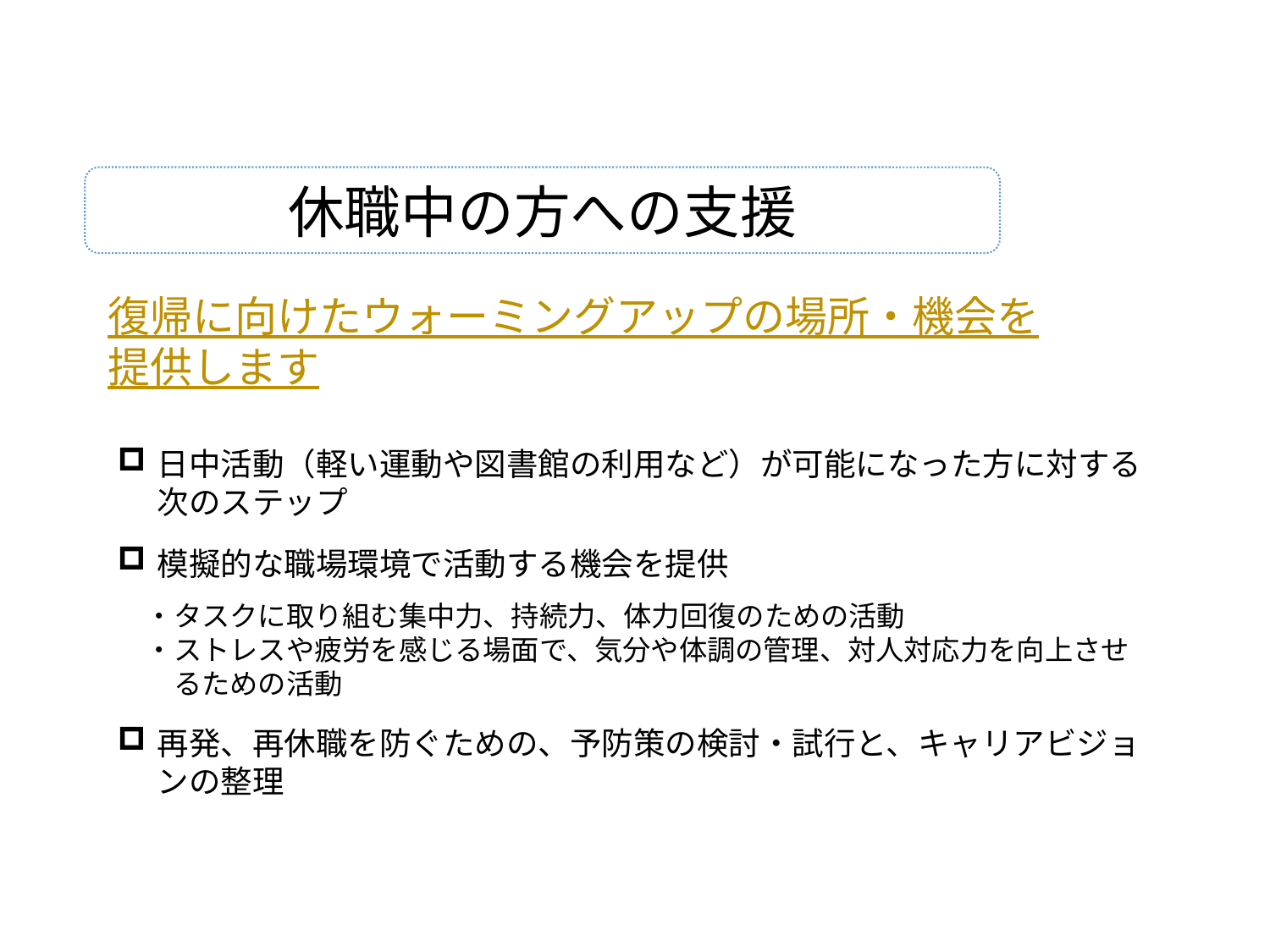

休職中の方への支援
復帰に向けたウォーミングアップの場所・機会を
提供します
日中活動（軽い運動や図書館の利用など）が可能になった方に対する次のステップ

模擬的な職場環境で活動する機会を提供

　・タスクに取り組む集中力、持続力、体力回復のための活動
　・ストレスや疲労を感じる場面で、気分や体調の管理、対人対応力を向上させ
　　るための活動

再発、再休職を防ぐための、予防策の検討・試行と、キャリアビジョンの整理